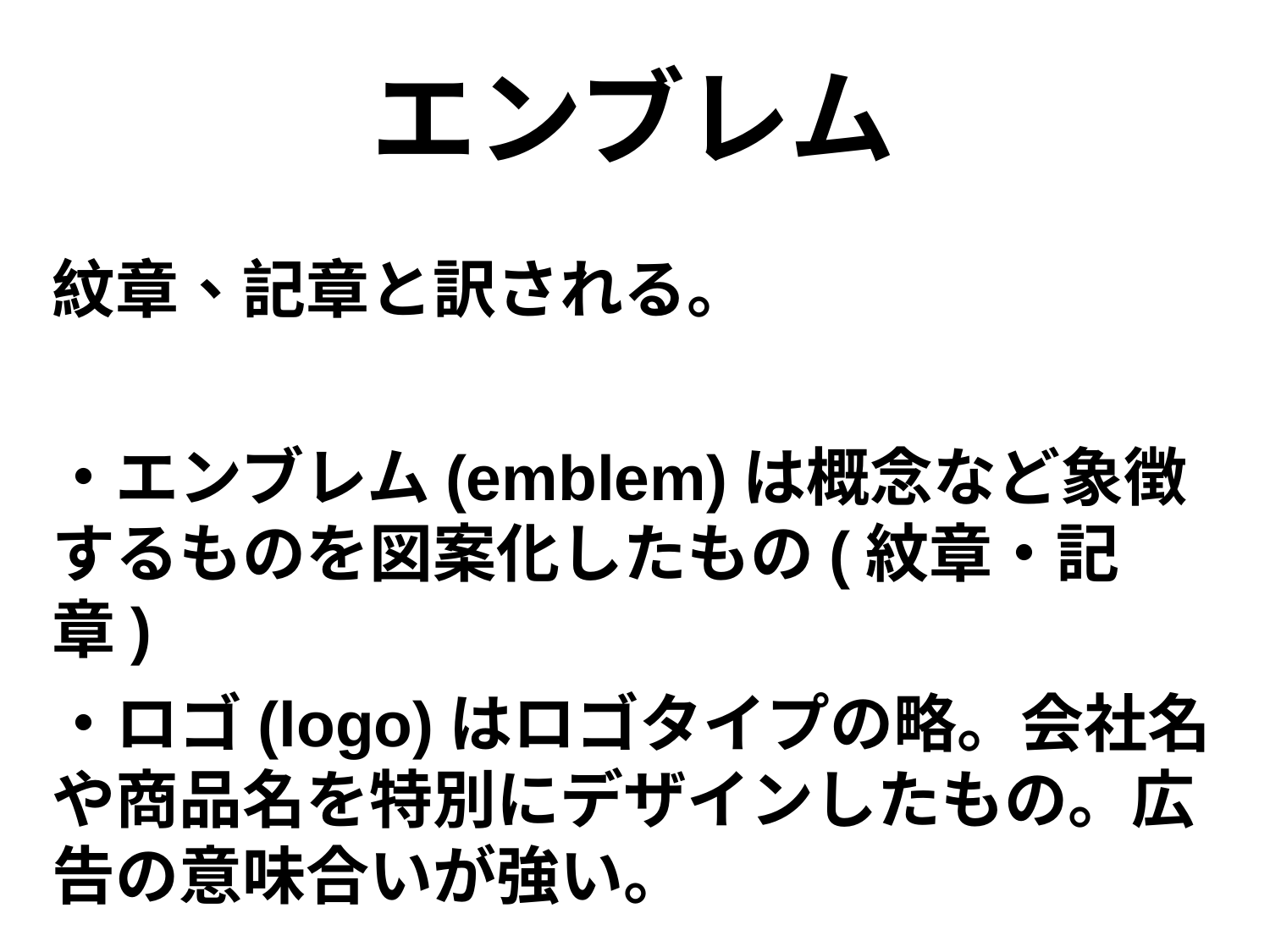

エンブレム
紋章、記章と訳される。

・エンブレム(emblem)は概念など象徴するものを図案化したもの(紋章・記章)
・ロゴ(logo)はロゴタイプの略。会社名や商品名を特別にデザインしたもの。広告の意味合いが強い。